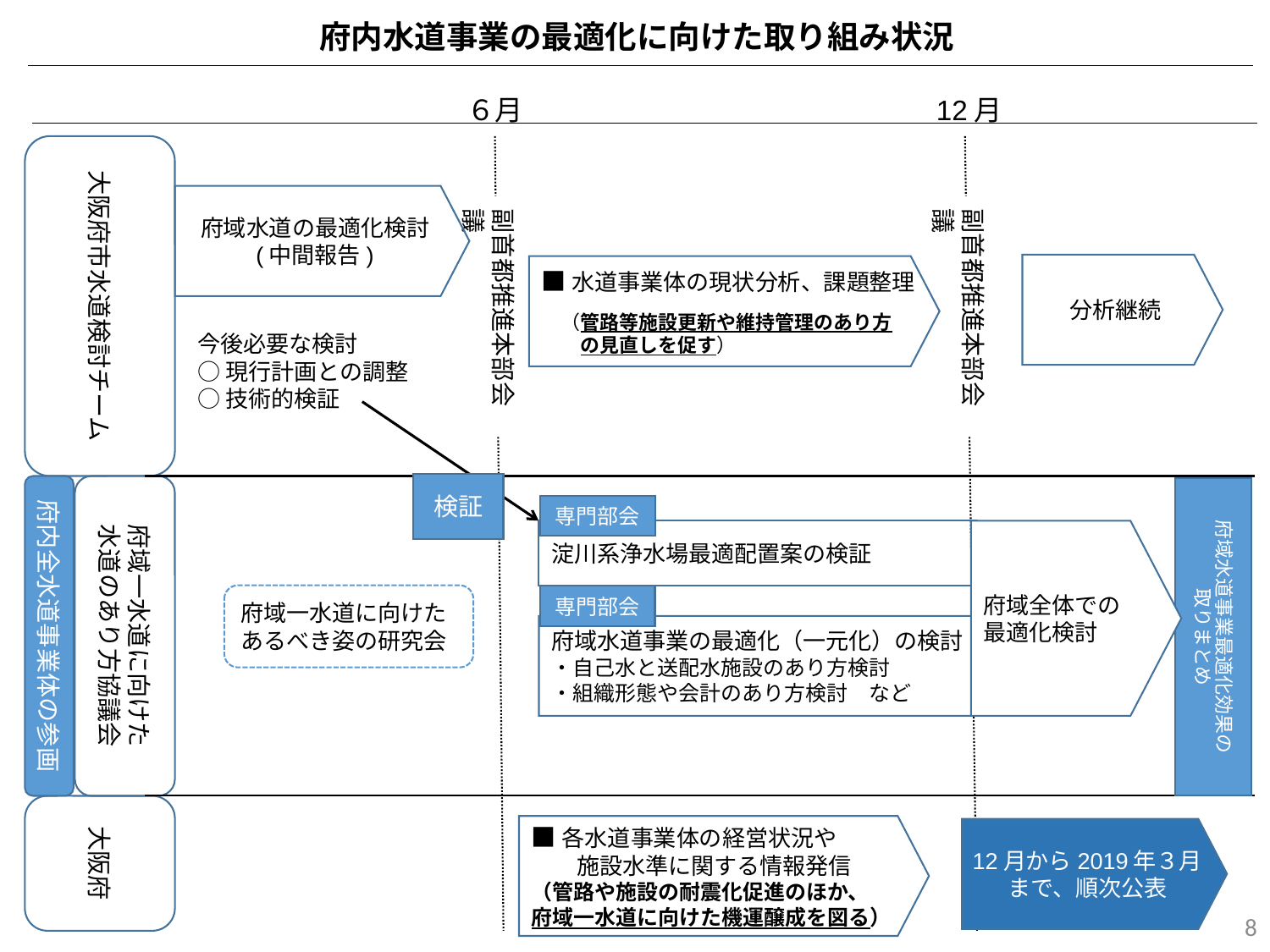

府内水道事業の最適化に向けた取り組み状況
６月
12月
大阪府市水道検討チーム
府域水道の最適化検討
(中間報告)
副首都推進本部会議
副首都推進本部会議
分析継続
■水道事業体の現状分析、課題整理

　（管路等施設更新や維持管理のあり方
　　の見直しを促す）
今後必要な検討
○現行計画との調整
○技術的検証
検証
府域一水道に向けた
水道のあり方協議会
府内全水道事業体の参画
府域水道事業最適化効果の
取りまとめ
専門部会
府域全体での
最適化検討
淀川系浄水場最適配置案の検証
府域一水道に向けた
あるべき姿の研究会
専門部会
府域水道事業の最適化（一元化）の検討
・自己水と送配水施設のあり方検討
・組織形態や会計のあり方検討　など
大阪府
■各水道事業体の経営状況や
　　施設水準に関する情報発信　（管路や施設の耐震化促進のほか、
府域一水道に向けた機運醸成を図る）
12月から2019年３月まで、順次公表
8